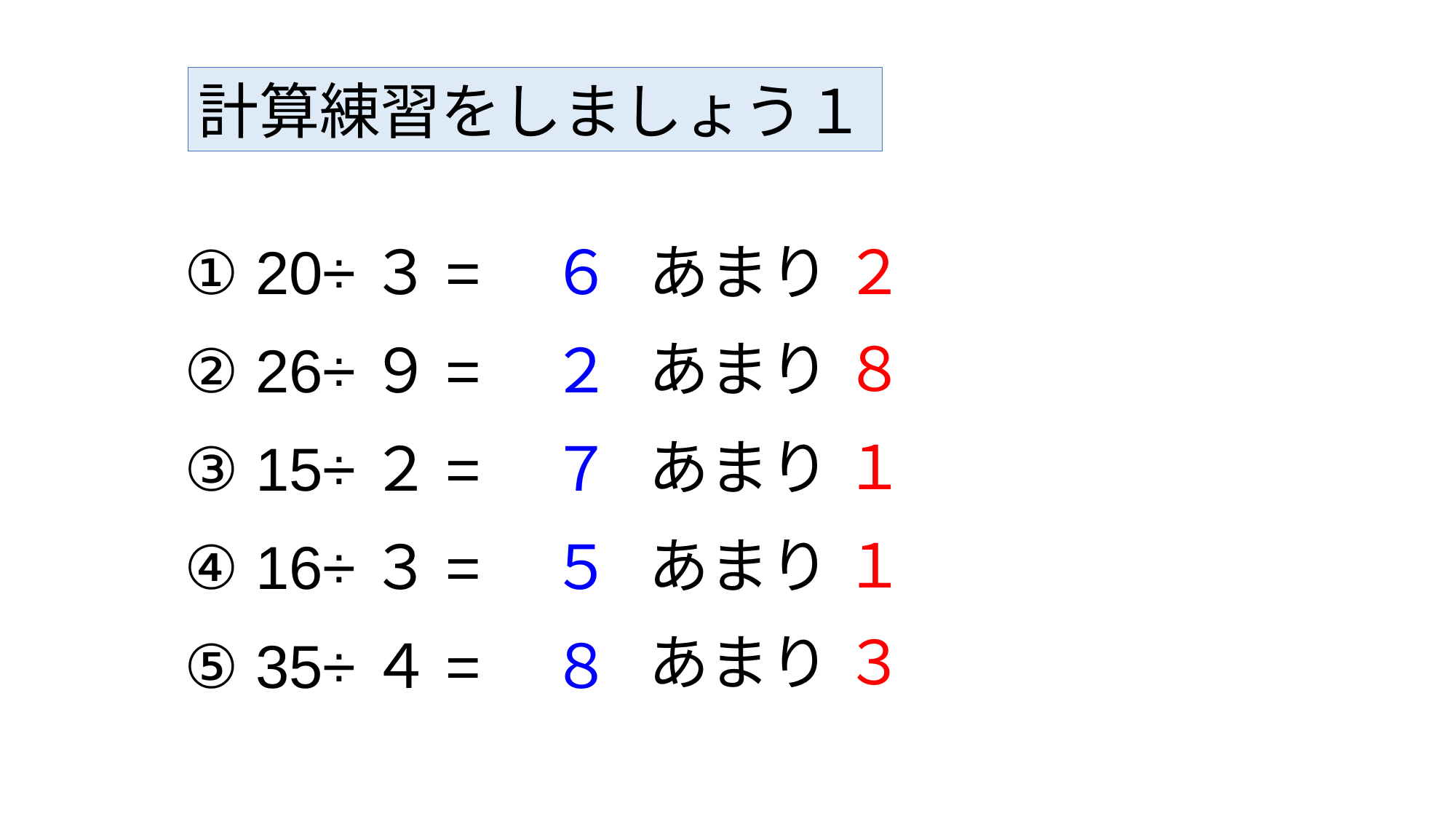

計算練習をしましょう１
① 20÷３=
６
あまり ２
あまり ８
② 26÷９=
２
あまり １
③ 15÷２=
７
あまり １
④ 16÷３=
５
あまり ３
⑤ 35÷４=
８